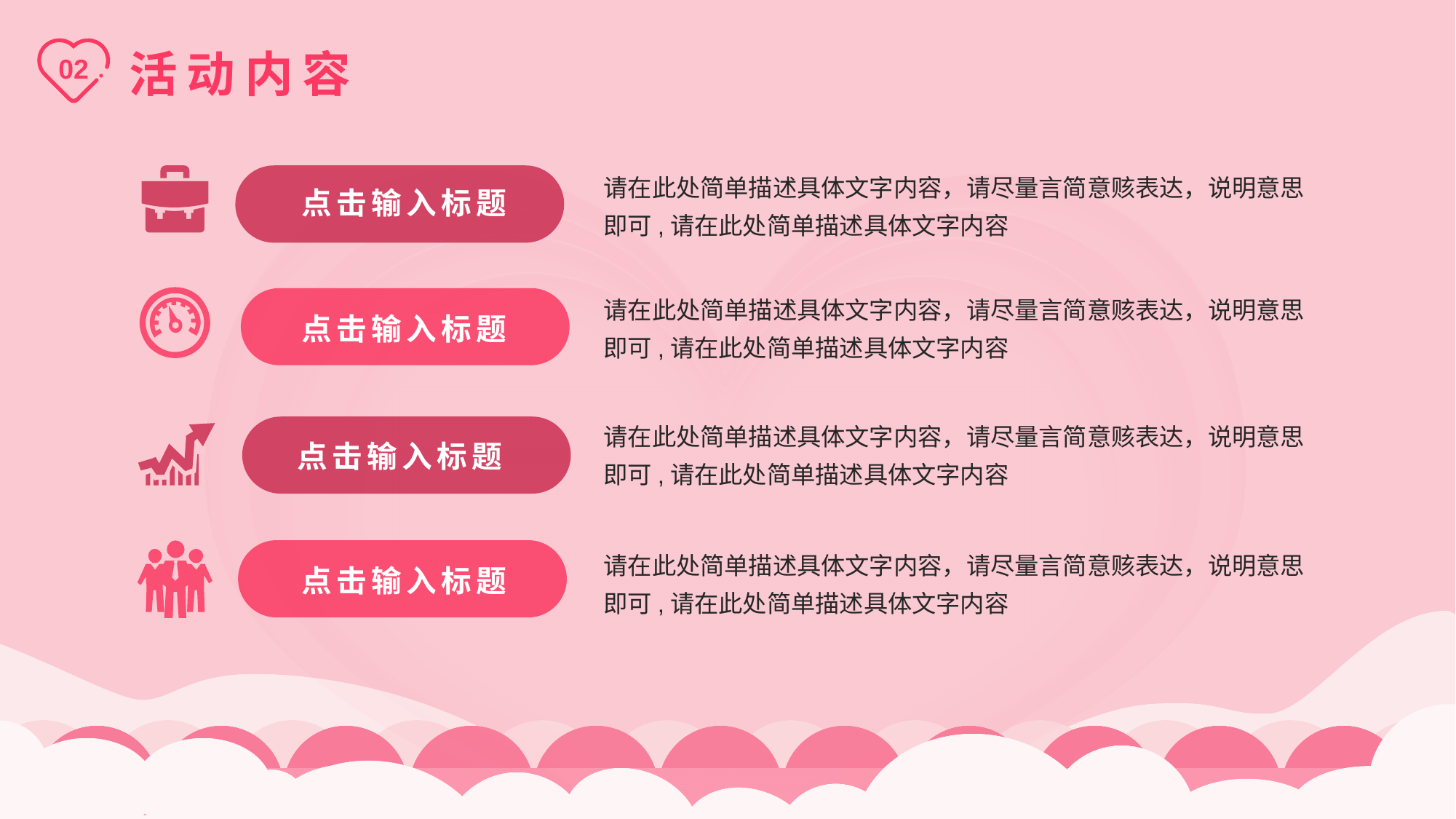

02
活动内容
请在此处简单描述具体文字内容，请尽量言简意赅表达，说明意思即可,请在此处简单描述具体文字内容

点击输入标题
请在此处简单描述具体文字内容，请尽量言简意赅表达，说明意思即可,请在此处简单描述具体文字内容

点击输入标题
请在此处简单描述具体文字内容，请尽量言简意赅表达，说明意思即可,请在此处简单描述具体文字内容

点击输入标题
请在此处简单描述具体文字内容，请尽量言简意赅表达，说明意思即可,请在此处简单描述具体文字内容

点击输入标题